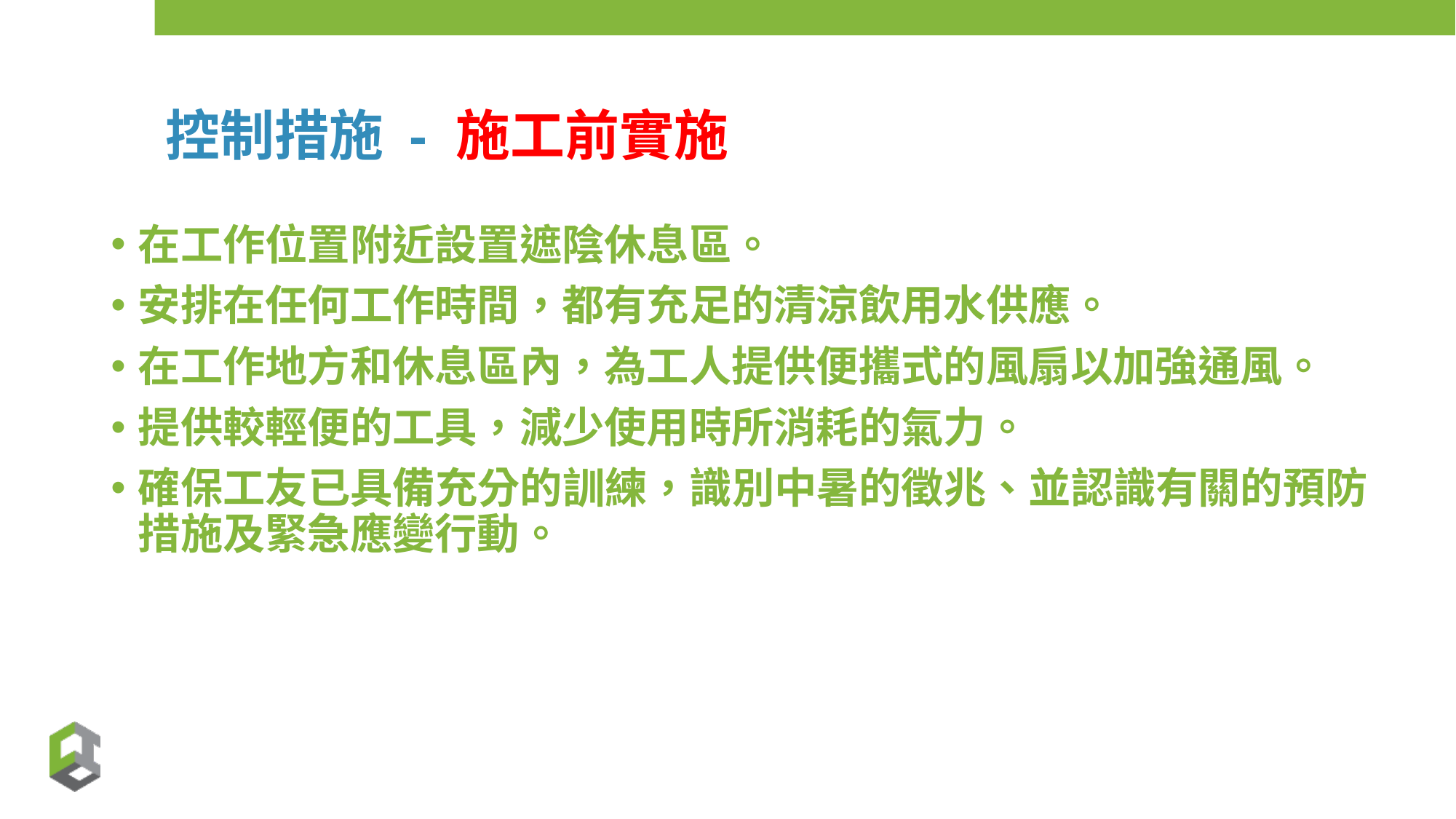

# 控制措施 - 施工前實施
在工作位置附近設置遮陰休息區。
安排在任何工作時間，都有充足的清涼飲用水供應。
在工作地方和休息區內，為工人提供便攜式的風扇以加強通風。
提供較輕便的工具，減少使用時所消耗的氣力。
確保工友已具備充分的訓練，識別中暑的徵兆、並認識有關的預防措施及緊急應變行動。